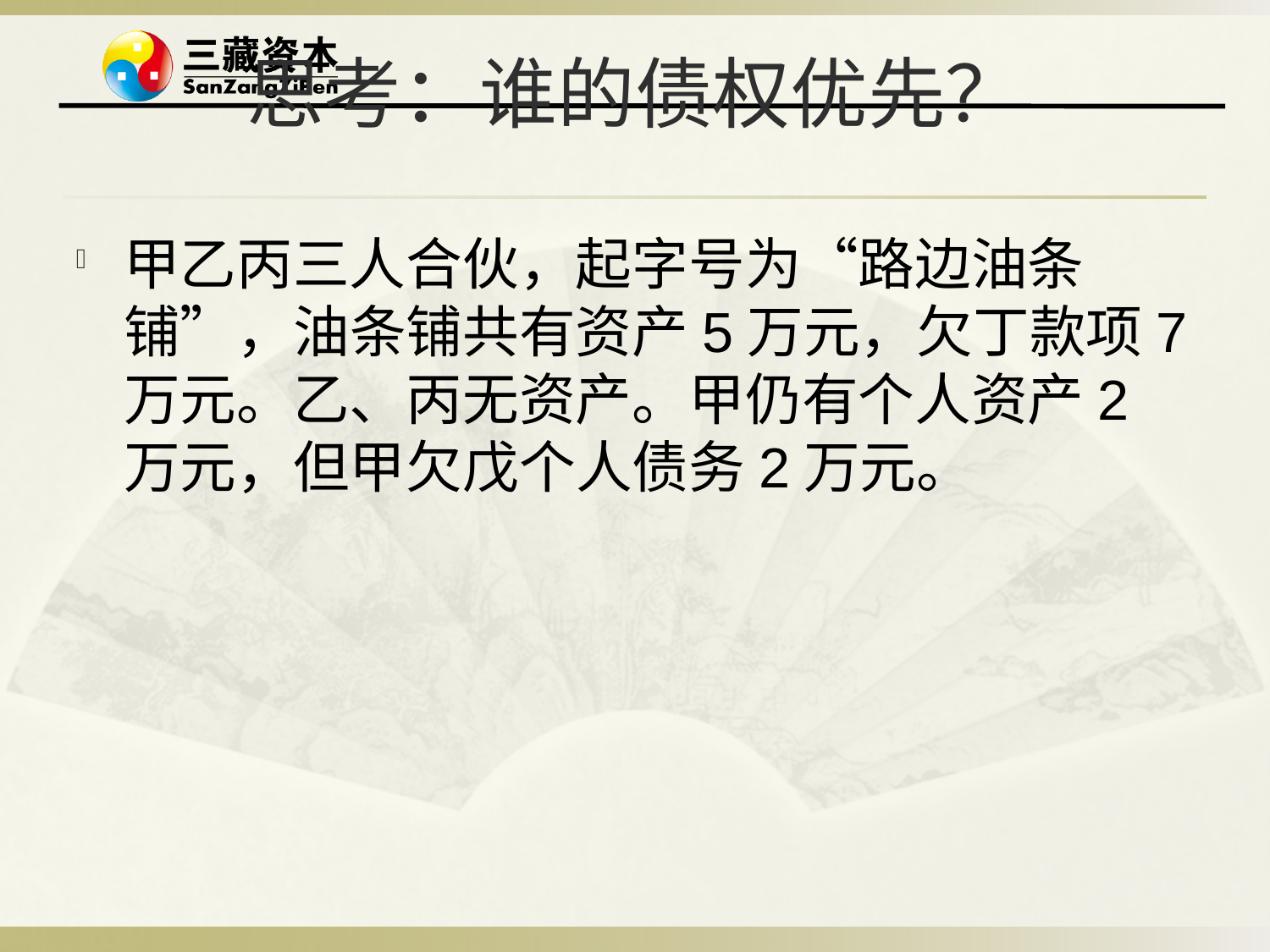

# 思考：谁的债权优先？
甲乙丙三人合伙，起字号为“路边油条铺”，油条铺共有资产5万元，欠丁款项7万元。乙、丙无资产。甲仍有个人资产2万元，但甲欠戊个人债务2万元。